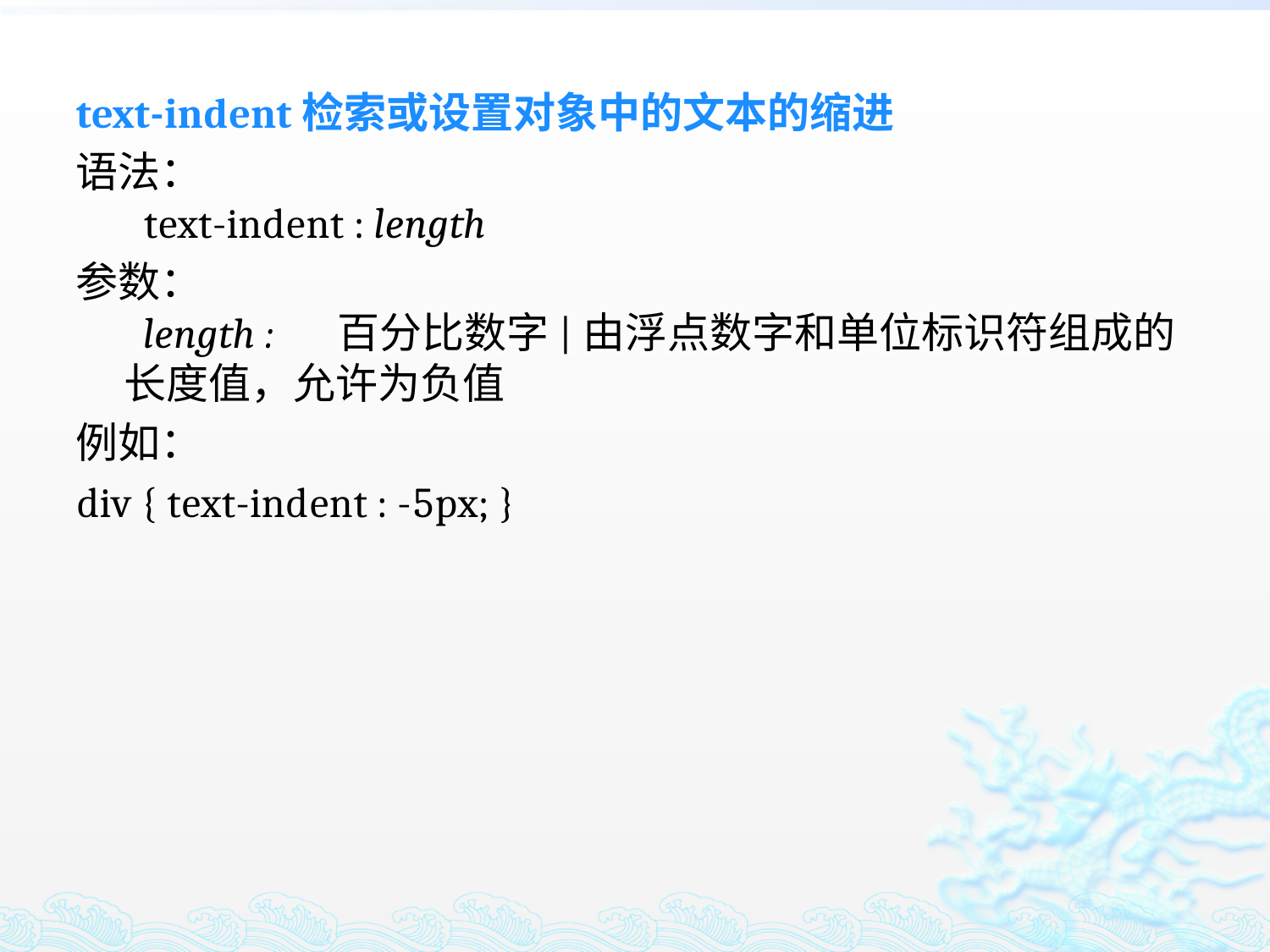

text-indent检索或设置对象中的文本的缩进
语法：
 text-indent : length
参数：
 length : 　百分比数字|由浮点数字和单位标识符组成的长度值，允许为负值
例如：
div { text-indent : -5px; }